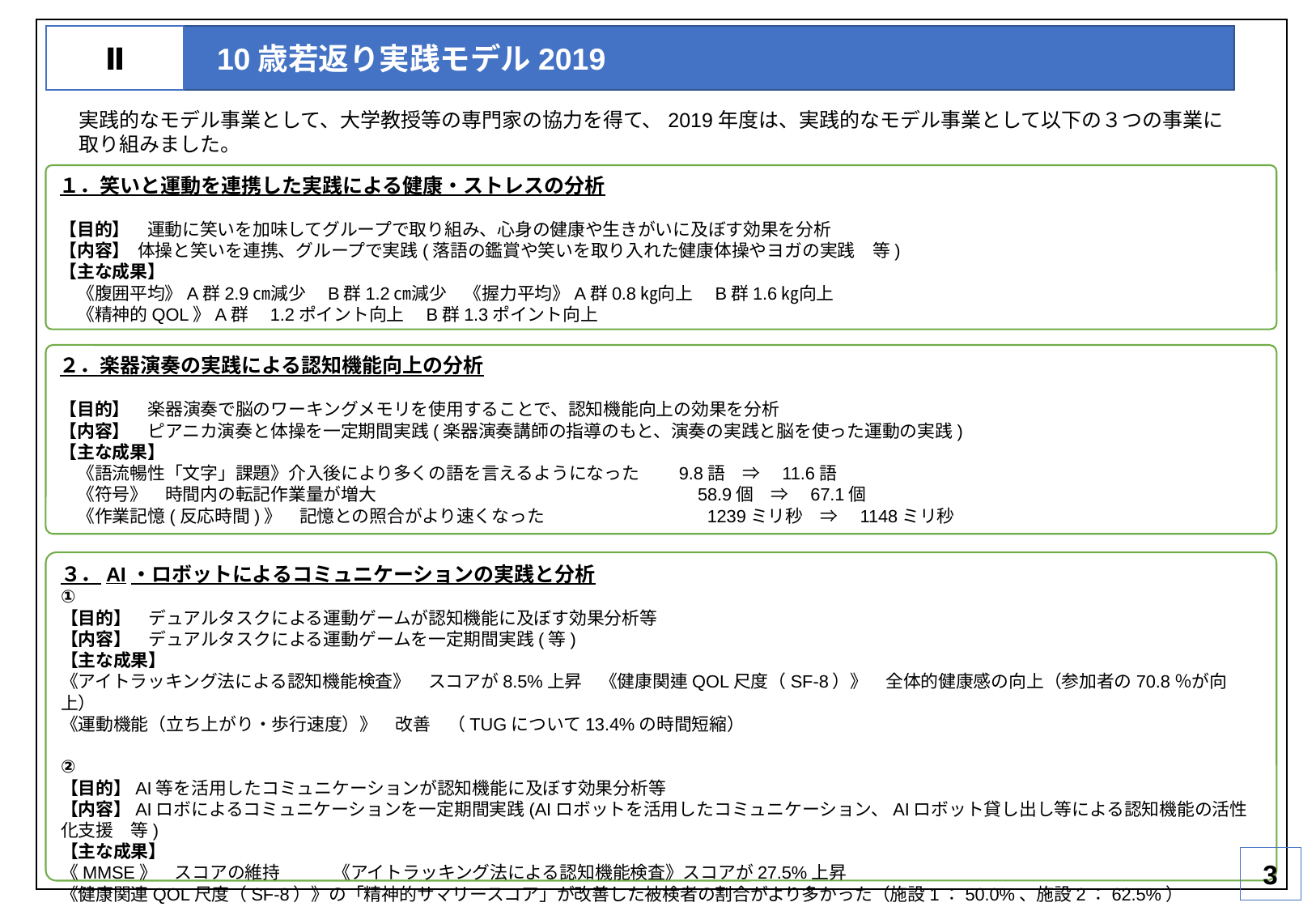

10歳若返り実践モデル2019
Ⅱ
実践的なモデル事業として、大学教授等の専門家の協力を得て、2019年度は、実践的なモデル事業として以下の３つの事業に取り組みました。
１．笑いと運動を連携した実践による健康・ストレスの分析

【目的】　運動に笑いを加味してグループで取り組み、心身の健康や生きがいに及ぼす効果を分析
【内容】  体操と笑いを連携、グループで実践(落語の鑑賞や笑いを取り入れた健康体操やヨガの実践　等)
【主な成果】
　《腹囲平均》A群2.9㎝減少　B群1.2㎝減少　《握力平均》A群0.8㎏向上　B群1.6㎏向上
　《精神的QOL》A群　1.2ポイント向上　B群1.3ポイント向上
２．楽器演奏の実践による認知機能向上の分析

【目的】　楽器演奏で脳のワーキングメモリを使用することで、認知機能向上の効果を分析
【内容】　ピアニカ演奏と体操を一定期間実践(楽器演奏講師の指導のもと、演奏の実践と脳を使った運動の実践)
【主な成果】
　《語流暢性「文字」課題》介入後により多くの語を言えるようになった　　9.8語　⇒　11.6語
　《符号》　時間内の転記作業量が増大　　　　　　　　　　　　　　　　　　58.9個　⇒　67.1個
　《作業記憶(反応時間)》　記憶との照合がより速くなった　　　　　　　　　1239ミリ秒　⇒　1148ミリ秒

３．AI・ロボットによるコミュニケーションの実践と分析
①
【目的】　デュアルタスクによる運動ゲームが認知機能に及ぼす効果分析等
【内容】　デュアルタスクによる運動ゲームを一定期間実践(等)
【主な成果】
《アイトラッキング法による認知機能検査》　スコアが8.5%上昇　《健康関連QOL尺度（SF-8）》　全体的健康感の向上（参加者の70.8％が向上）
《運動機能（立ち上がり・歩行速度）》　改善　（TUGについて13.4%の時間短縮）

②
【目的】AI等を活用したコミュニケーションが認知機能に及ぼす効果分析等
【内容】AIロボによるコミュニケーションを一定期間実践(AIロボットを活用したコミュニケーション、AIロボット貸し出し等による認知機能の活性化支援　等)
【主な成果】
《MMSE》　スコアの維持　　　《アイトラッキング法による認知機能検査》スコアが27.5%上昇
《健康関連QOL尺度（SF-8）》の「精神的サマリースコア」が改善した被検者の割合がより多かった（施設1：50.0%、施設2：62.5%）

3